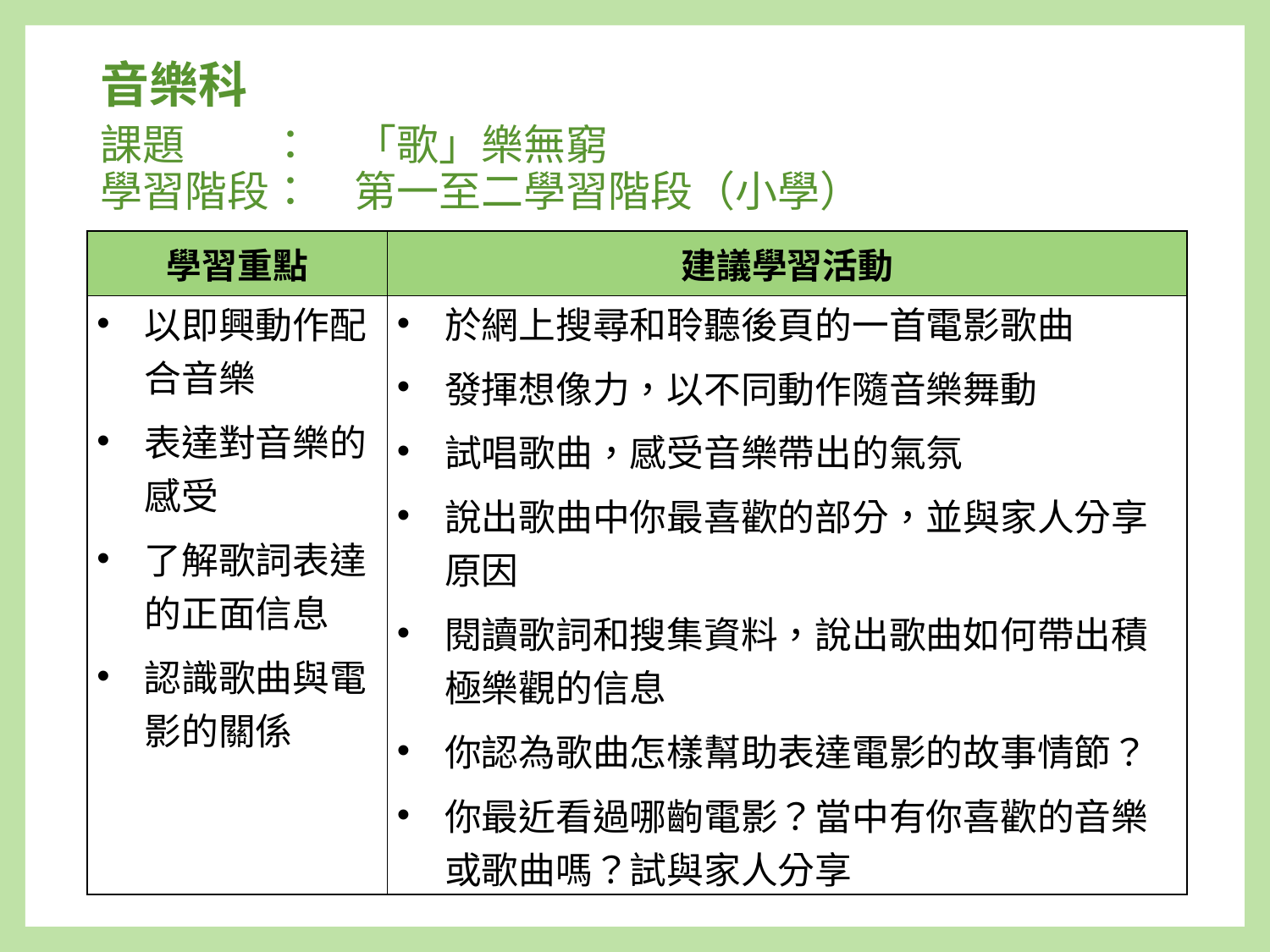

音樂科
# 課題　　：　「歌」樂無窮 學習階段：　第一至二學習階段（小學）
| 學習重點 | 建議學習活動 |
| --- | --- |
| 以即興動作配合音樂 表達對音樂的感受 了解歌詞表達的正面信息 認識歌曲與電影的關係 | 於網上搜尋和聆聽後頁的一首電影歌曲 發揮想像力，以不同動作隨音樂舞動 試唱歌曲，感受音樂帶出的氣氛 說出歌曲中你最喜歡的部分，並與家人分享原因 閱讀歌詞和搜集資料，說出歌曲如何帶出積極樂觀的信息 你認為歌曲怎樣幫助表達電影的故事情節？ 你最近看過哪齣電影？當中有你喜歡的音樂或歌曲嗎？試與家人分享 |